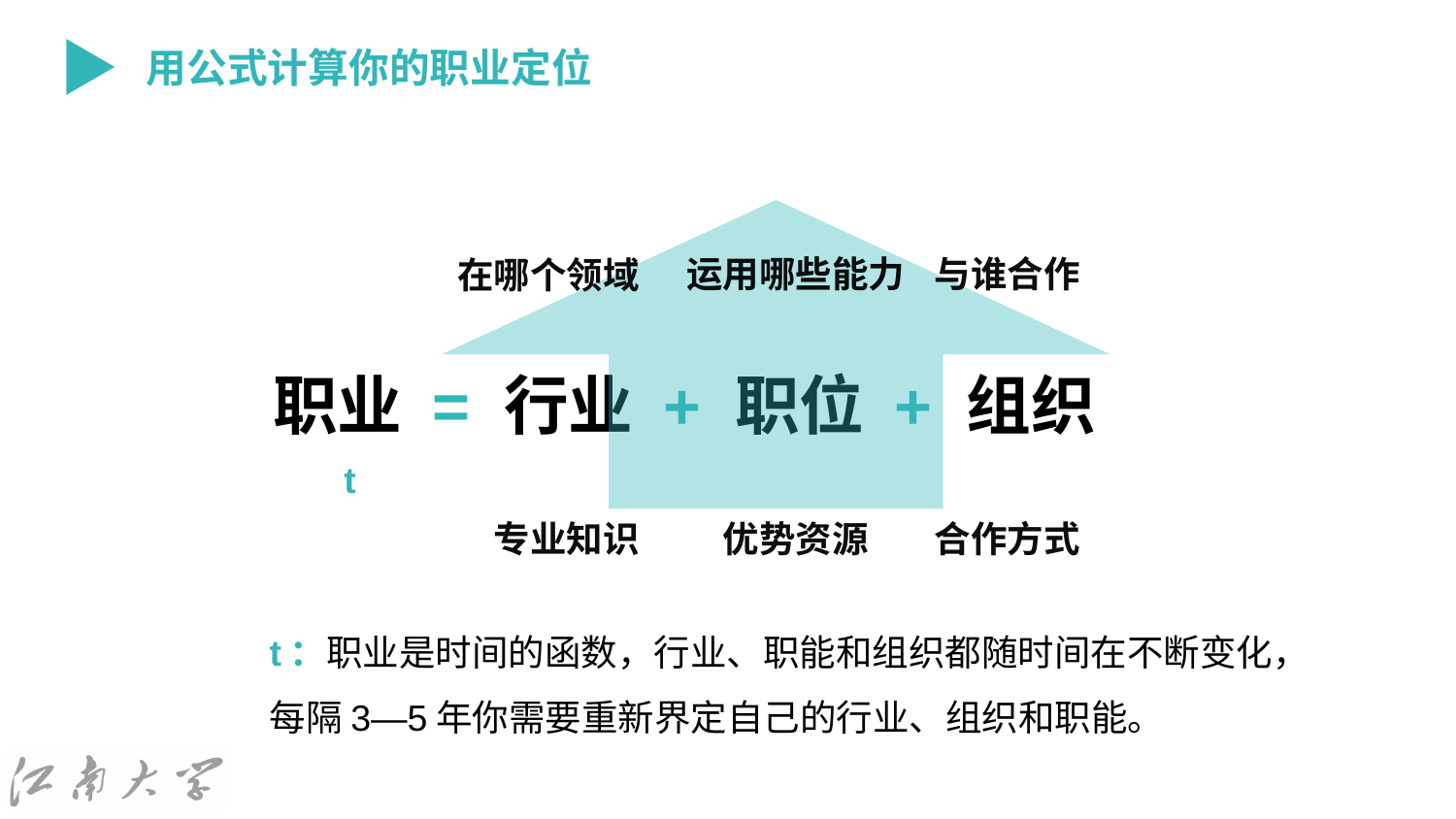

用公式计算你的职业定位

运用哪些能力
与谁合作
在哪个领域
职业 = 行业 + 职位 + 组织
t
优势资源
合作方式
专业知识
t：职业是时间的函数，行业、职能和组织都随时间在不断变化，每隔3—5年你需要重新界定自己的行业、组织和职能。